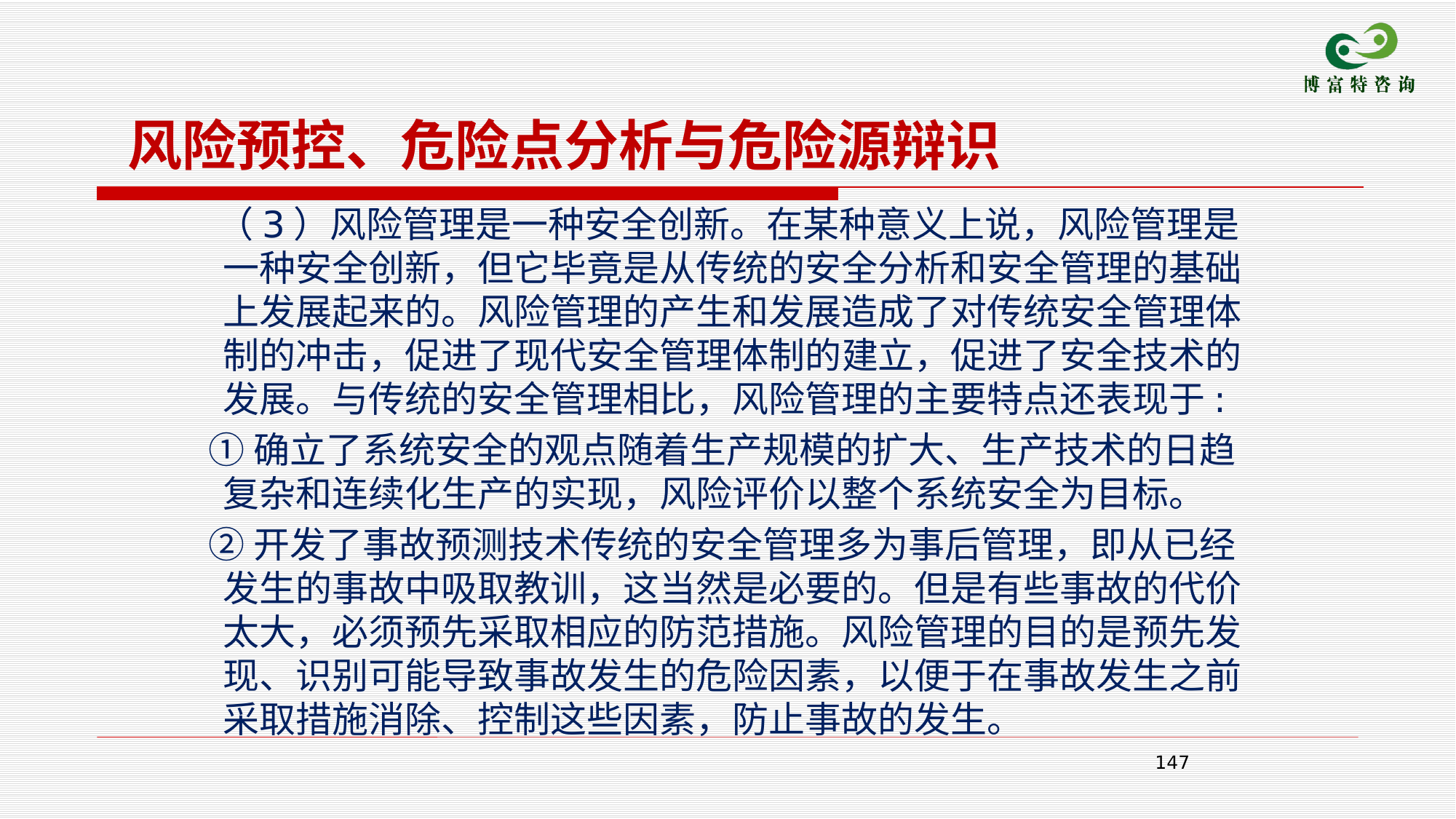

风险预控、危险点分析与危险源辩识
     （3）风险管理是一种安全创新。在某种意义上说，风险管理是一种安全创新，但它毕竟是从传统的安全分析和安全管理的基础上发展起来的。风险管理的产生和发展造成了对传统安全管理体制的冲击，促进了现代安全管理体制的建立，促进了安全技术的发展。与传统的安全管理相比，风险管理的主要特点还表现于:
     ①确立了系统安全的观点随着生产规模的扩大、生产技术的日趋复杂和连续化生产的实现，风险评价以整个系统安全为目标。
     ②开发了事故预测技术传统的安全管理多为事后管理，即从已经发生的事故中吸取教训，这当然是必要的。但是有些事故的代价太大，必须预先采取相应的防范措施。风险管理的目的是预先发现、识别可能导致事故发生的危险因素，以便于在事故发生之前采取措施消除、控制这些因素，防止事故的发生。

147